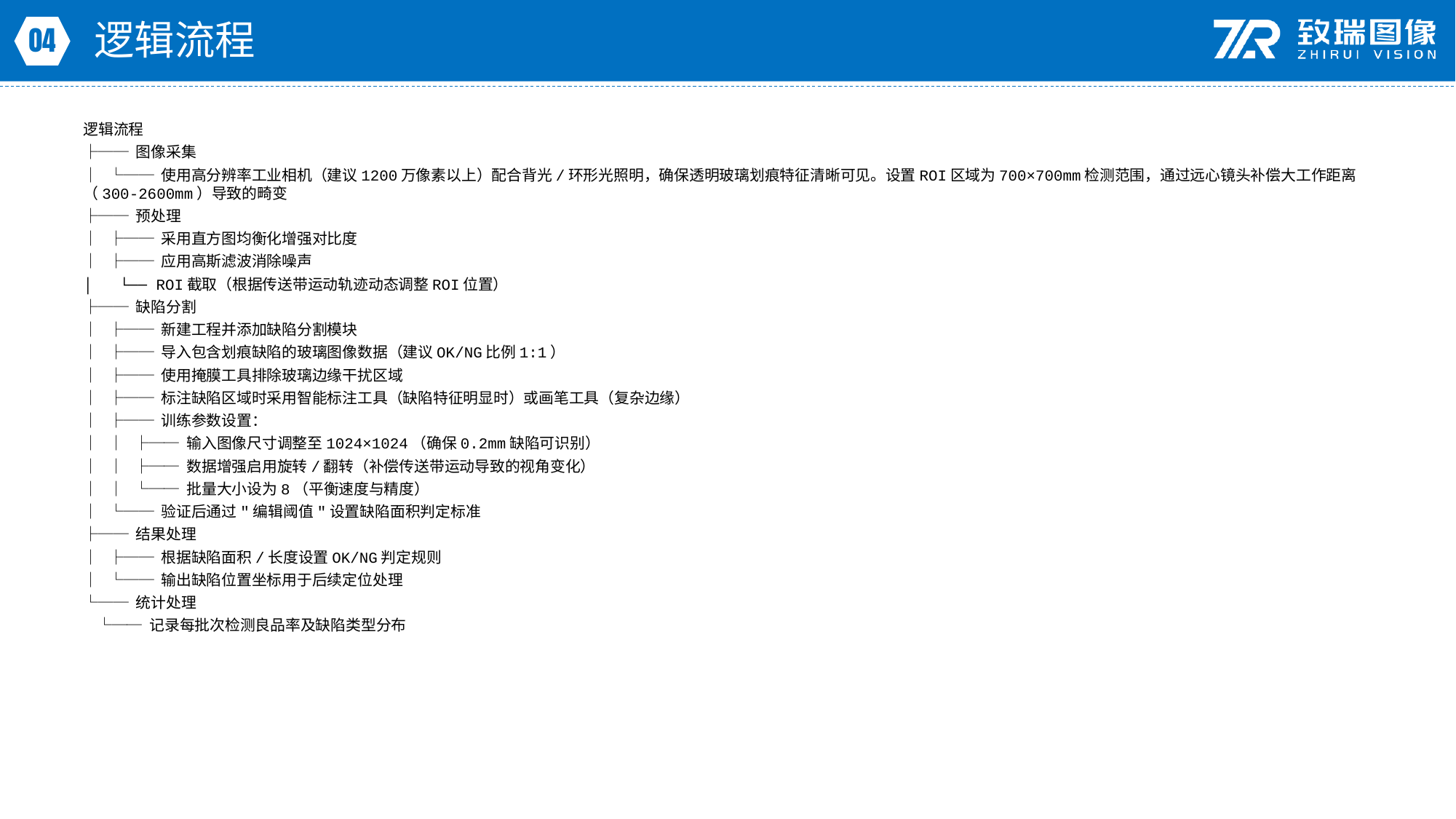

逻辑流程
04

逻辑流程
├── 图像采集
│   └── 使用高分辨率工业相机（建议1200万像素以上）配合背光/环形光照明，确保透明玻璃划痕特征清晰可见。设置ROI区域为700×700mm检测范围，通过远心镜头补偿大工作距离（300-2600mm）导致的畸变
├── 预处理
│   ├── 采用直方图均衡化增强对比度
│   ├── 应用高斯滤波消除噪声
│   └── ROI截取（根据传送带运动轨迹动态调整ROI位置）
├── 缺陷分割
│   ├── 新建工程并添加缺陷分割模块
│   ├── 导入包含划痕缺陷的玻璃图像数据（建议OK/NG比例1:1）
│   ├── 使用掩膜工具排除玻璃边缘干扰区域
│   ├── 标注缺陷区域时采用智能标注工具（缺陷特征明显时）或画笔工具（复杂边缘）
│   ├── 训练参数设置：
│   │   ├── 输入图像尺寸调整至1024×1024（确保0.2mm缺陷可识别）
│   │   ├── 数据增强启用旋转/翻转（补偿传送带运动导致的视角变化）
│   │   └── 批量大小设为8（平衡速度与精度）
│   └── 验证后通过"编辑阈值"设置缺陷面积判定标准
├── 结果处理
│   ├── 根据缺陷面积/长度设置OK/NG判定规则
│   └── 输出缺陷位置坐标用于后续定位处理
└── 统计处理
    └── 记录每批次检测良品率及缺陷类型分布